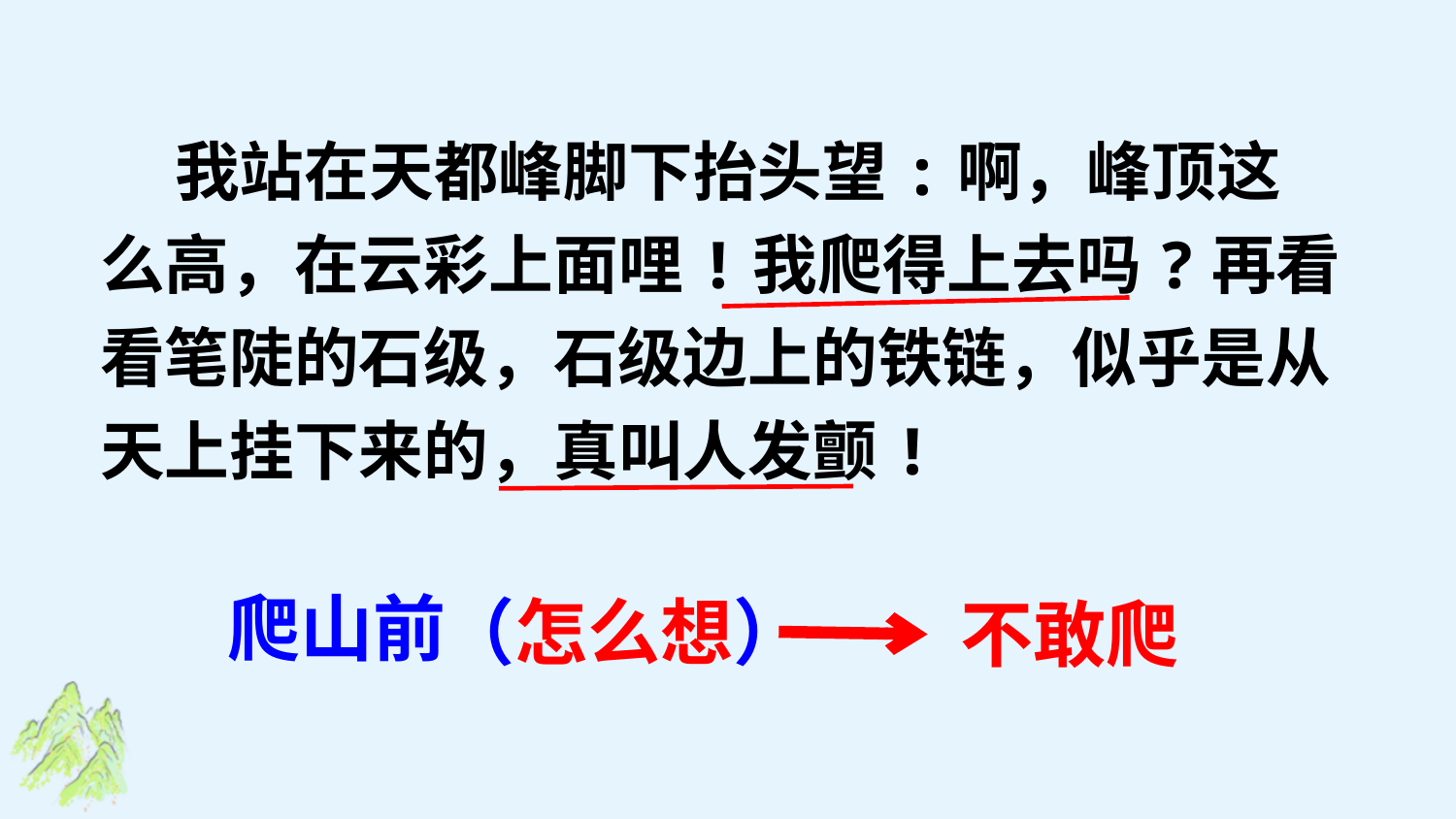

我站在天都峰脚下抬头望:啊，峰顶这么高，在云彩上面哩!我爬得上去吗?再看看笔陡的石级，石级边上的铁链，似乎是从天上挂下来的，真叫人发颤!
爬山前
（怎么想）
不敢爬